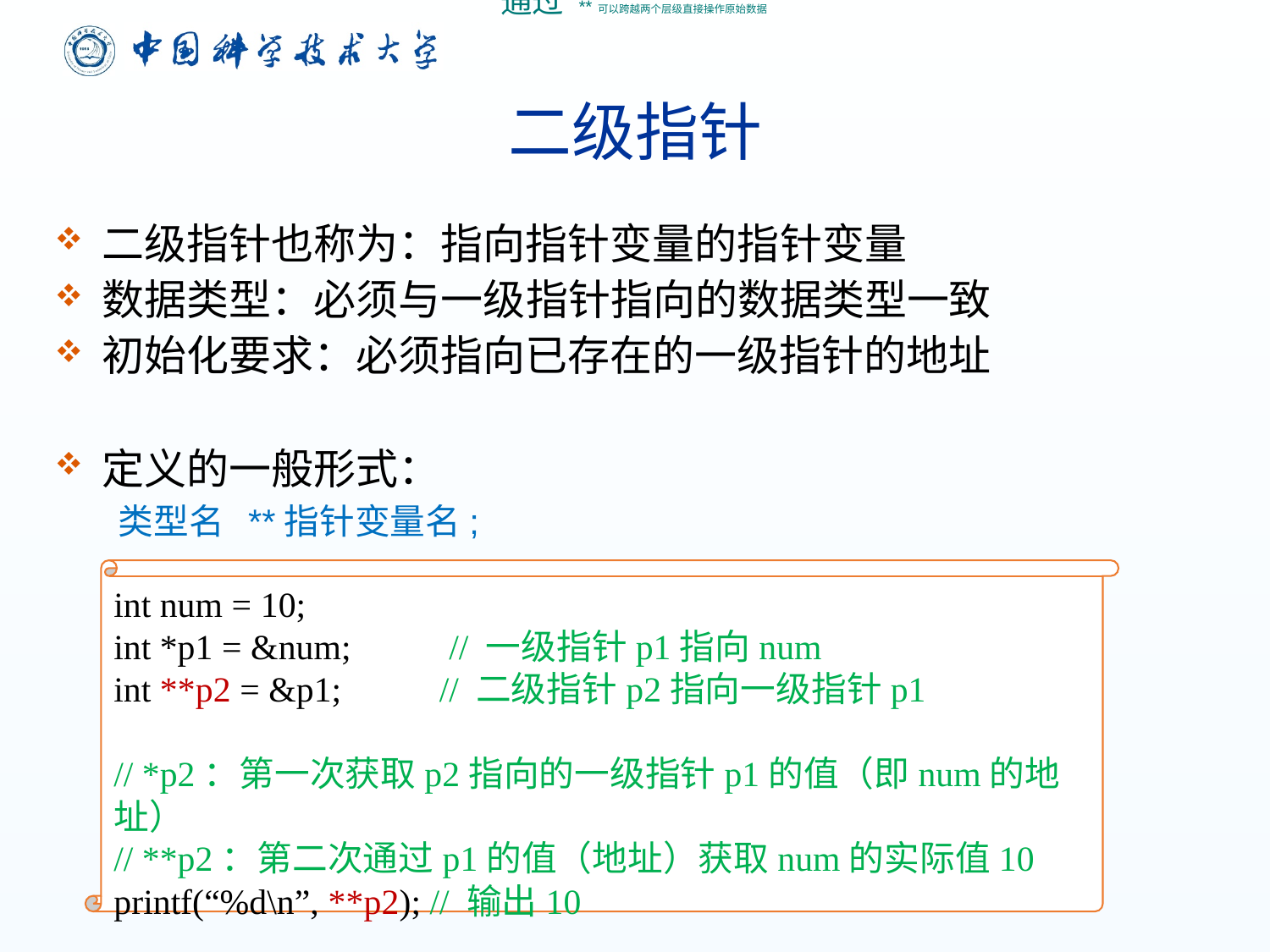

通过 ** 可以跨越两个层级直接操作原始数据
# 二级指针
二级指针也称为：指向指针变量的指针变量
数据类型：必须与一级指针指向的数据类型一致
初始化要求：必须指向已存在的一级指针的地址

定义的一般形式：
类型名  **指针变量名;

int num = 10;
int *p1 = &num;           // 一级指针p1指向num
int **p2 = &p1;           // 二级指针p2指向一级指针p1

// *p2：第一次获取p2指向的一级指针p1的值（即num的地址）
// **p2：第二次通过p1的值（地址）获取num的实际值10
printf(“%d\n”, **p2); // 输出10